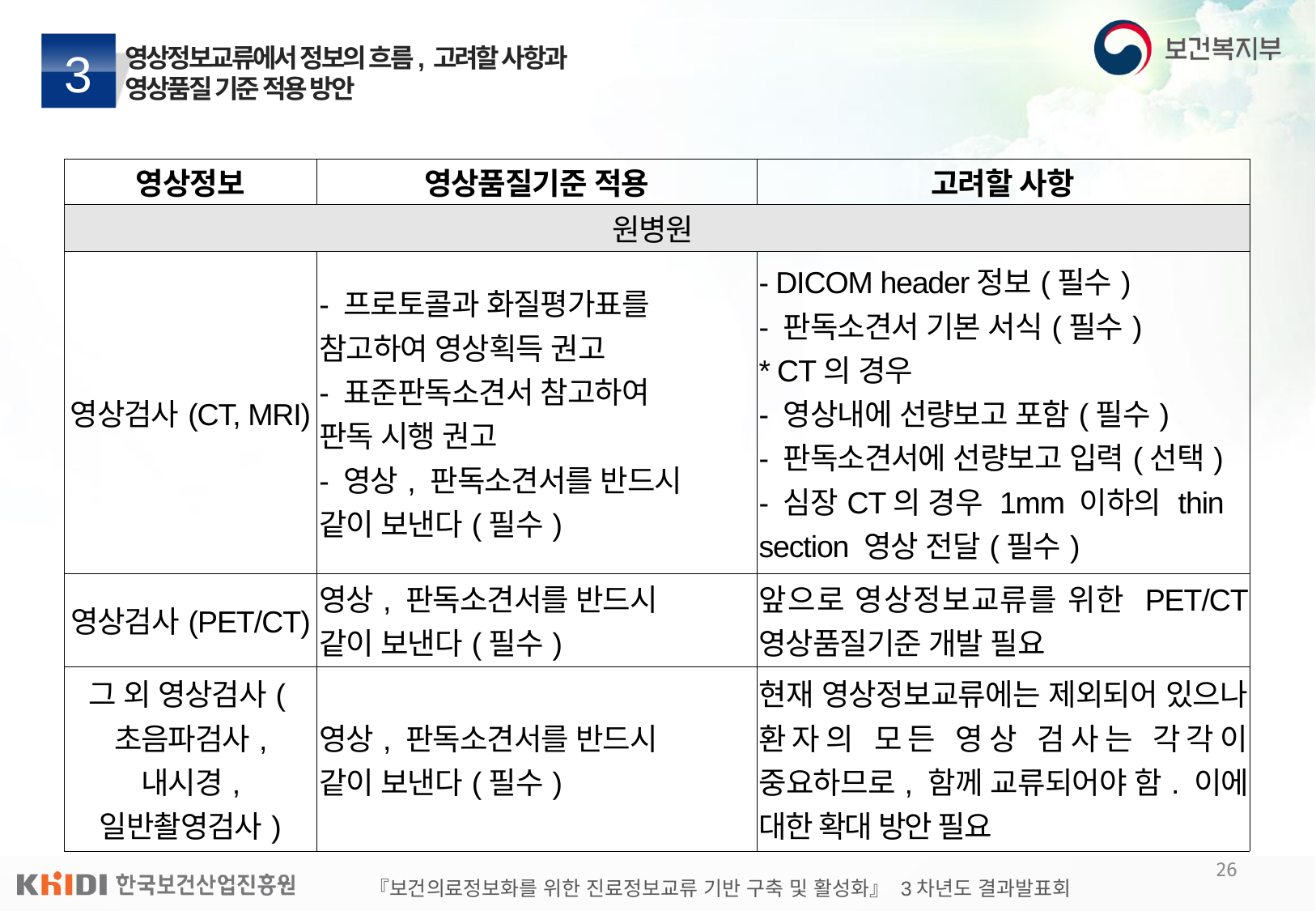

# 영상정보교류에서 정보의 흐름, 고려할 사항과 영상품질 기준 적용 방안
3
| 영상정보 | 영상품질기준 적용 | 고려할 사항 |
| --- | --- | --- |
| 원병원 |  |  |
| 영상검사(CT, MRI) | - 프로토콜과 화질평가표를 참고하여 영상획득 권고 - 표준판독소견서 참고하여 판독 시행 권고 - 영상, 판독소견서를 반드시 같이 보낸다(필수) | - DICOM header정보(필수) - 판독소견서 기본 서식(필수) \* CT의 경우 - 영상내에 선량보고 포함(필수) - 판독소견서에 선량보고 입력(선택) - 심장CT의 경우 1mm 이하의 thin section 영상 전달(필수) |
| 영상검사(PET/CT) | 영상, 판독소견서를 반드시 같이 보낸다(필수) | 앞으로 영상정보교류를 위한 PET/CT 영상품질기준 개발 필요 |
| 그 외 영상검사(초음파검사, 내시경, 일반촬영검사) | 영상, 판독소견서를 반드시 같이 보낸다(필수) | 현재 영상정보교류에는 제외되어 있으나 환자의 모든 영상 검사는 각각이 중요하므로, 함께 교류되어야 함. 이에 대한 확대 방안 필요 |

26